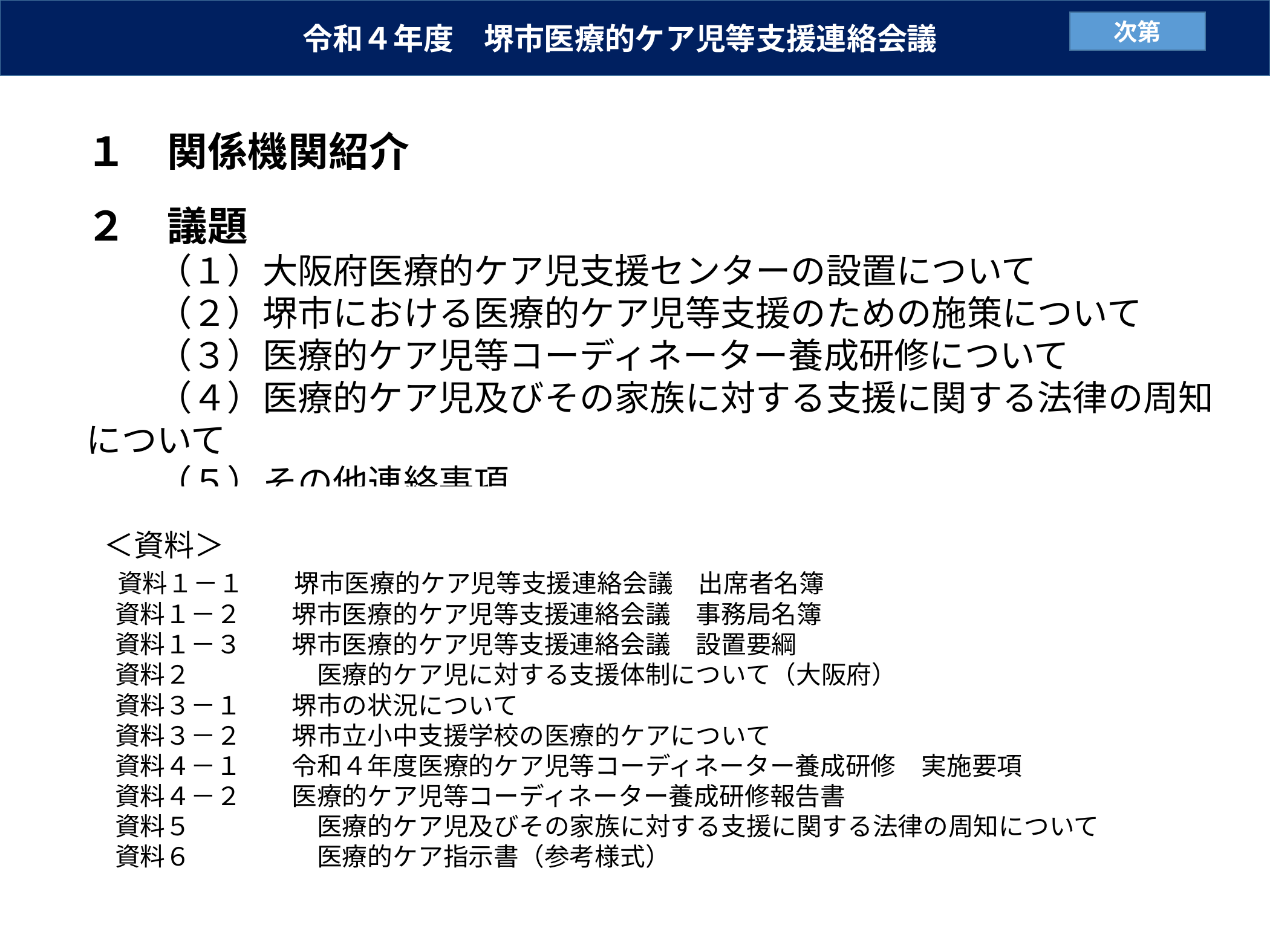

令和４年度　堺市医療的ケア児等支援連絡会議
次第
１　関係機関紹介
２　議題
　　（１）大阪府医療的ケア児支援センターの設置について
　　（２）堺市における医療的ケア児等支援のための施策について
　　（３）医療的ケア児等コーディネーター養成研修について
　　（４）医療的ケア児及びその家族に対する支援に関する法律の周知について
　　（５）その他連絡事項
＜資料＞
 資料１－１　　堺市医療的ケア児等支援連絡会議　出席者名簿
 資料１－２　　堺市医療的ケア児等支援連絡会議　事務局名簿
 資料１－３　　堺市医療的ケア児等支援連絡会議　設置要綱
 資料２　　　　　医療的ケア児に対する支援体制について（大阪府）
 資料３－１　　堺市の状況について
 資料３－２　　堺市立小中支援学校の医療的ケアについて
 資料４－１　　令和４年度医療的ケア児等コーディネーター養成研修　実施要項
 資料４－２　　医療的ケア児等コーディネーター養成研修報告書
 資料５　　　　　医療的ケア児及びその家族に対する支援に関する法律の周知について
 資料６　　　　　医療的ケア指示書（参考様式）